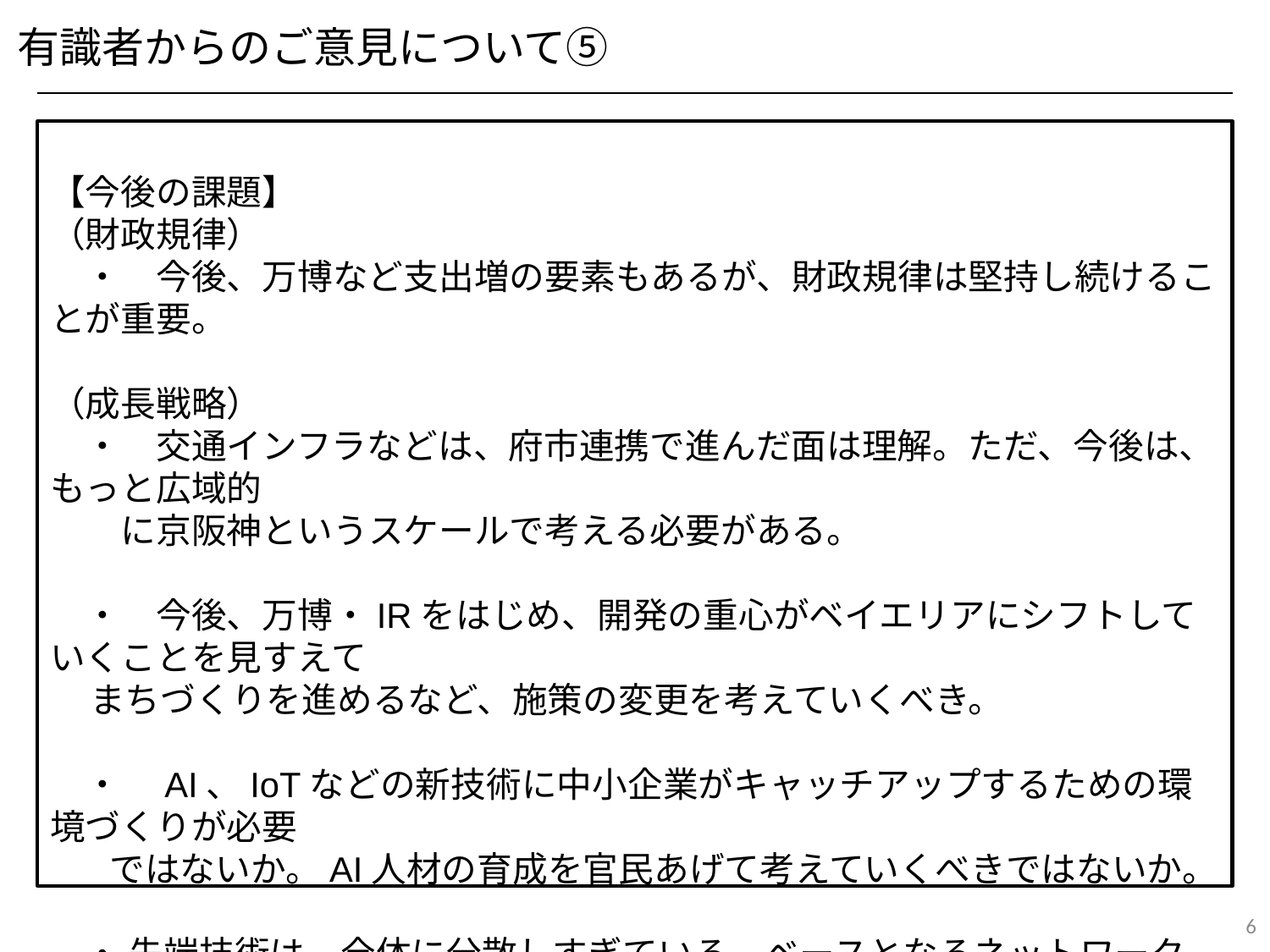

有識者からのご意見について⑤

【今後の課題】
（財政規律）
　・　今後、万博など支出増の要素もあるが、財政規律は堅持し続けることが重要。

（成長戦略）
　・　交通インフラなどは、府市連携で進んだ面は理解。ただ、今後は、もっと広域的
　　に京阪神というスケールで考える必要がある。

　・　今後、万博・IRをはじめ、開発の重心がベイエリアにシフトしていくことを見すえて
    まちづくりを進めるなど、施策の変更を考えていくべき。

　・　AI、IoTなどの新技術に中小企業がキャッチアップするための環境づくりが必要
 　 ではないか。AI人材の育成を官民あげて考えていくべきではないか。

　・ 先端技術は、全体に分散しすぎている。ベースとなるネットワーク、それを支える
    基盤が弱体すぎるので、集中して取り組むべきではないか。

6